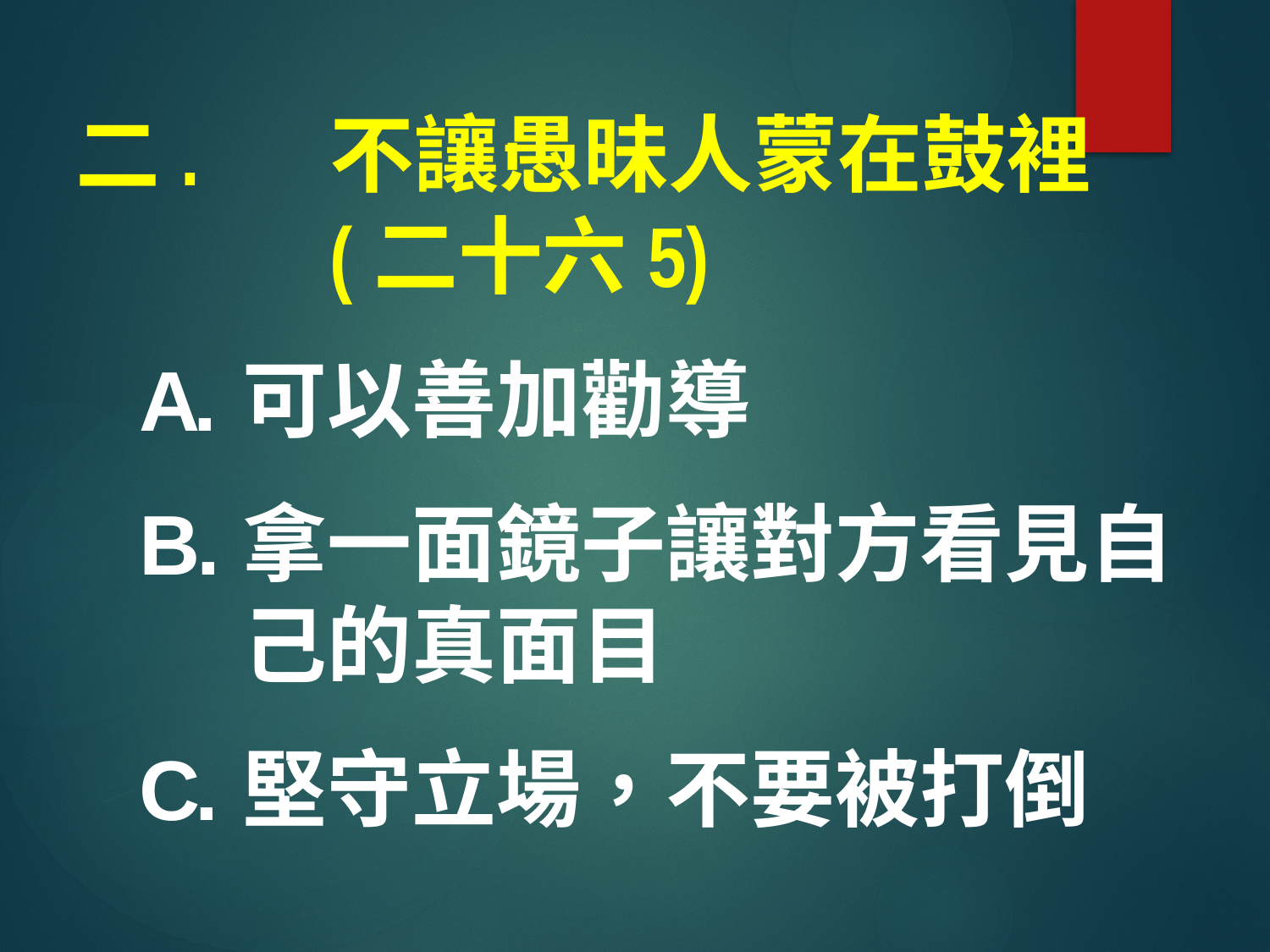

二. 	不讓愚昧人蒙在鼓裡   	 	(二十六5)
可以善加勸導
拿一面鏡子讓對方看見自己的真面目
堅守立場，不要被打倒